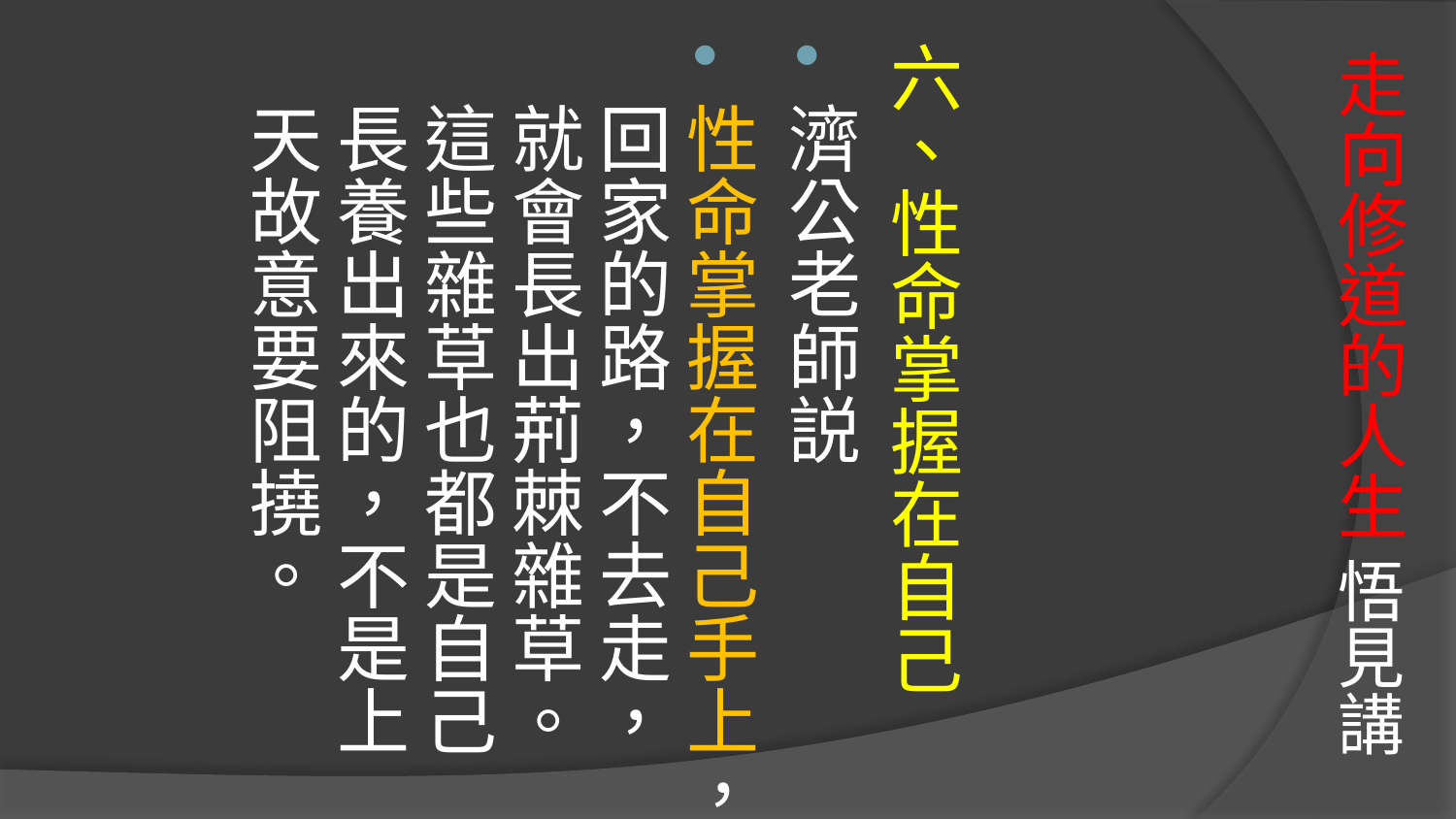

# 走向修道的人生 悟見講
六、性命掌握在自己
濟公老師説
性命掌握在自己手上，回家的路，不去走，就會長出荊棘雜草。這些雜草也都是自己長養出來的，不是上天故意要阻撓。